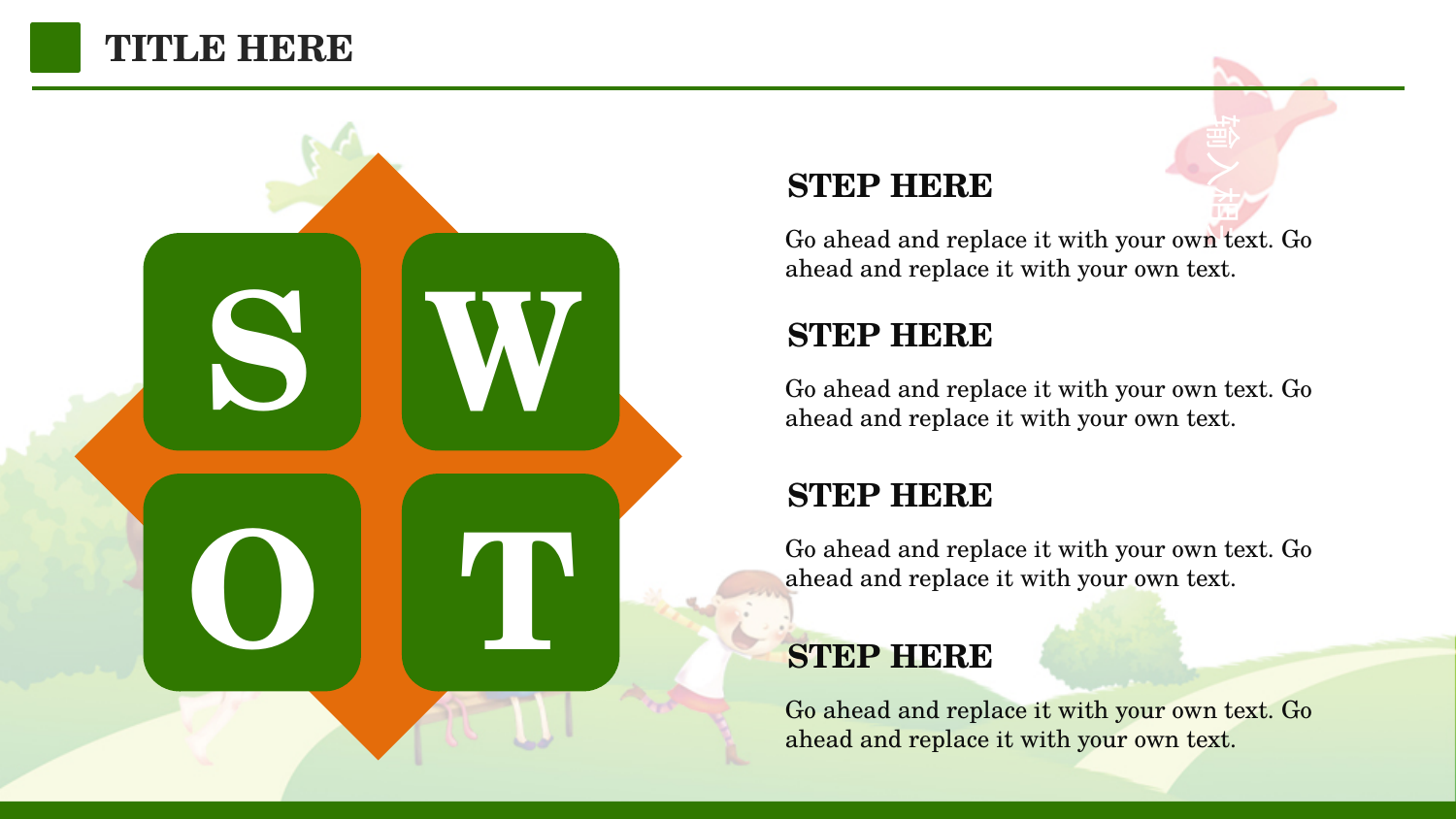

TITLE HERE

输入相关文标题

STEP HERE
Go ahead and replace it with your own text. Go ahead and replace it with your own text.

S
W
STEP HERE
Go ahead and replace it with your own text. Go ahead and replace it with your own text.
STEP HERE

O
T
Go ahead and replace it with your own text. Go ahead and replace it with your own text.
STEP HERE
Go ahead and replace it with your own text. Go ahead and replace it with your own text.